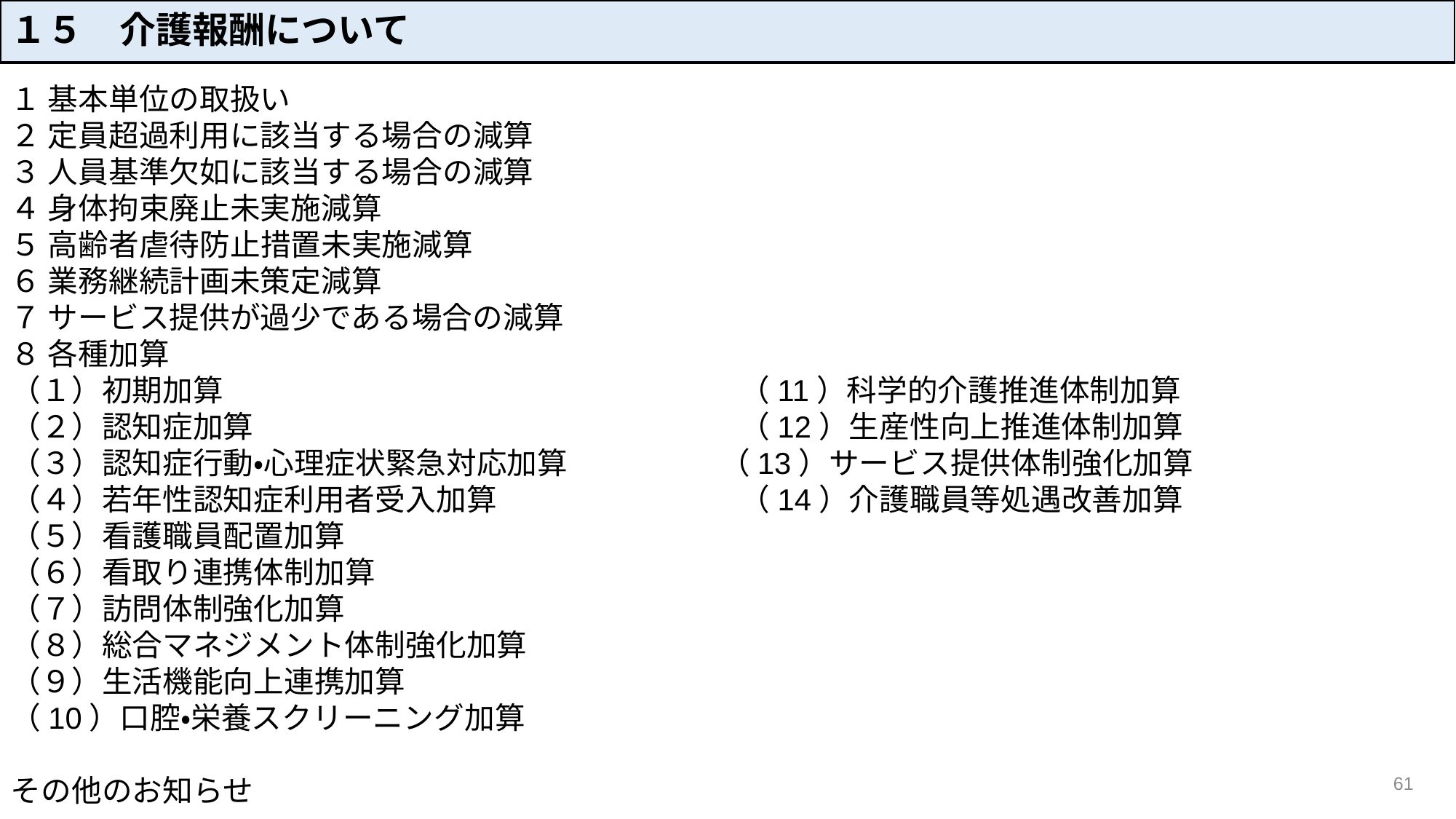

１５　介護報酬について
１ 基本単位の取扱い
２ 定員超過利用に該当する場合の減算
３ 人員基準欠如に該当する場合の減算
４ 身体拘束廃止未実施減算
５ 高齢者虐待防止措置未実施減算
６ 業務継続計画未策定減算
７ サービス提供が過少である場合の減算
８ 各種加算
（１）初期加算　　　　　　　　　　　　　　　　　（11）科学的介護推進体制加算
（２）認知症加算　　　　　　　　　　　　　　　　（12）生産性向上推進体制加算
（３）認知症行動・心理症状緊急対応加算　　　　　（13）サービス提供体制強化加算
（４）若年性認知症利用者受入加算　　　　　　　　（14）介護職員等処遇改善加算
（５）看護職員配置加算
（６）看取り連携体制加算
（７）訪問体制強化加算
（８）総合マネジメント体制強化加算
（９）生活機能向上連携加算
（10）口腔・栄養スクリーニング加算

その他のお知らせ
61